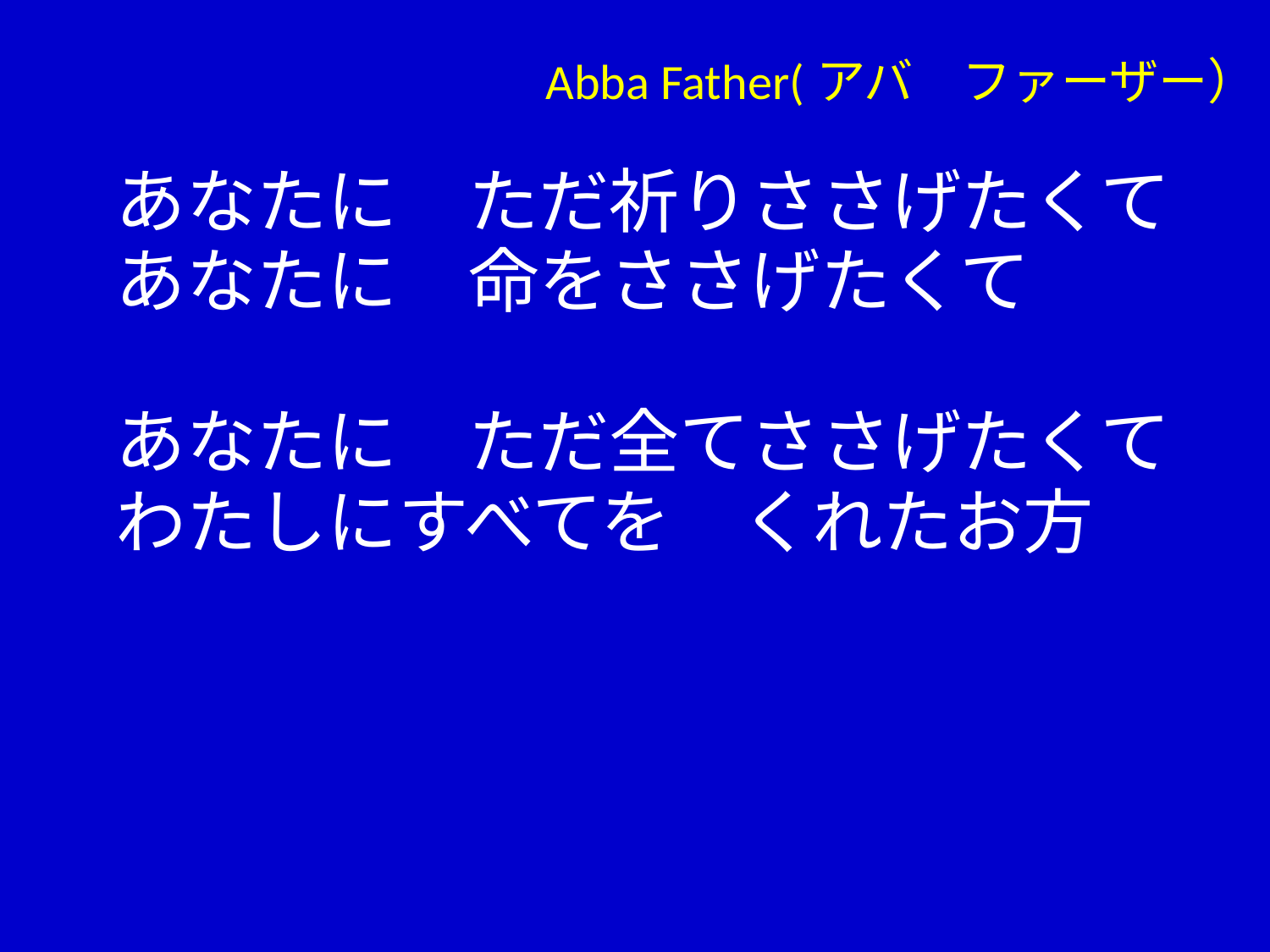

# Abba Father(アバ　ファーザー）
あなたに　ただ祈りささげたくて
あなたに　命をささげたくて

あなたに　ただ全てささげたくて
わたしにすべてを　くれたお方